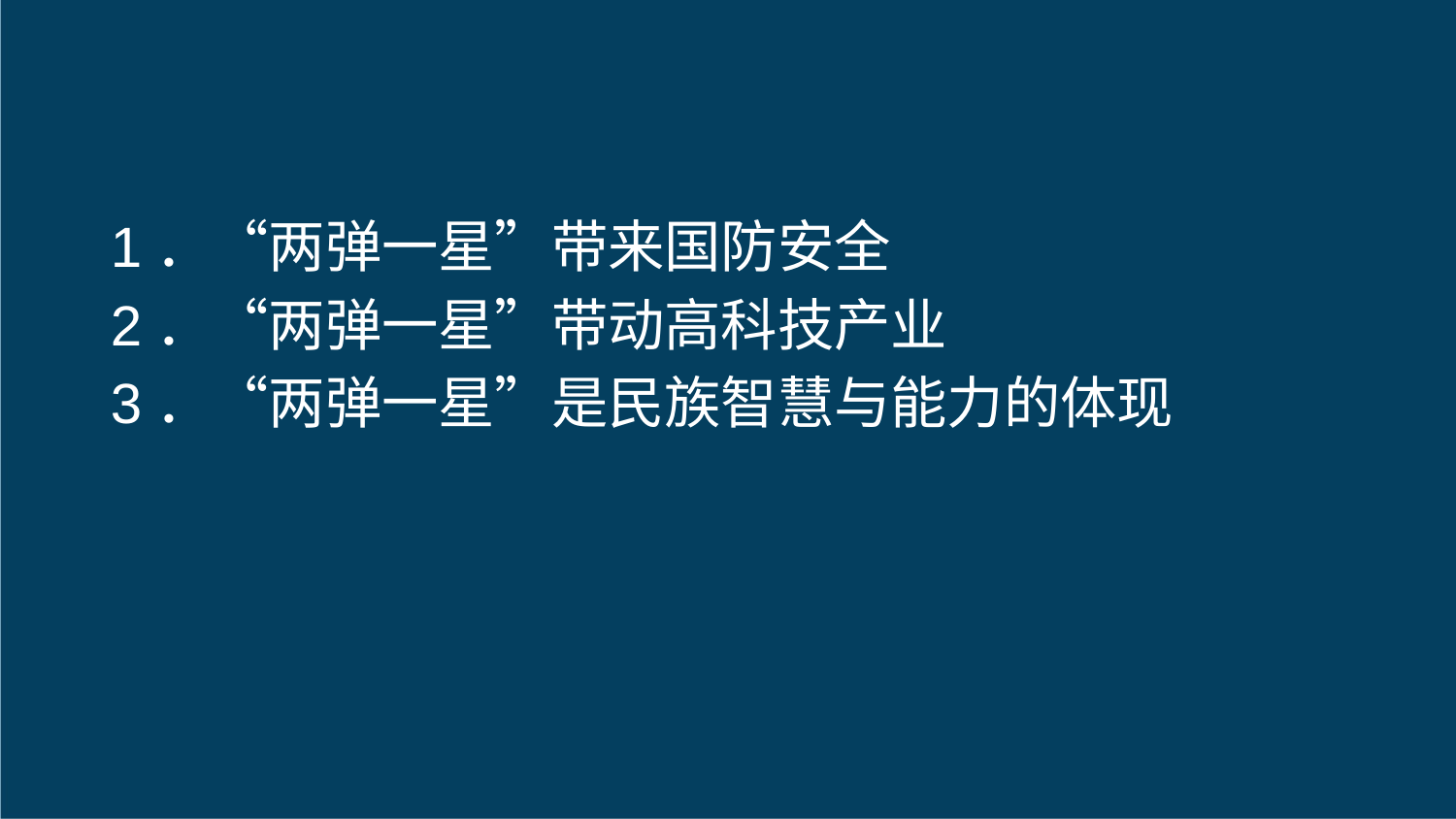

#
1．“两弹一星”带来国防安全
2．“两弹一星”带动高科技产业
3．“两弹一星”是民族智慧与能力的体现